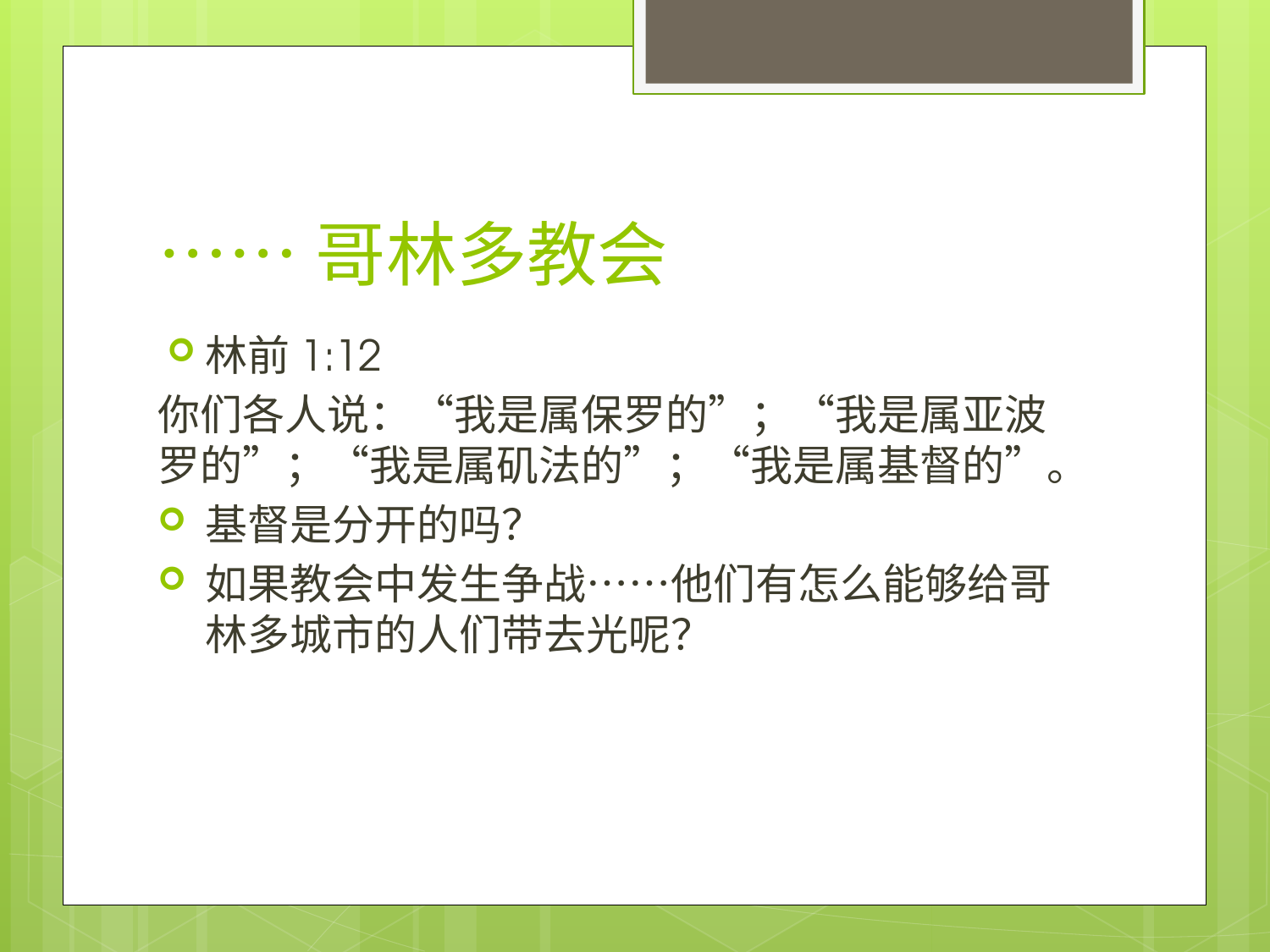

# ……哥林多教会
林前1:12
你们各人说：“我是属保罗的”；“我是属亚波罗的”；“我是属矶法的”；“我是属基督的”。
基督是分开的吗？
如果教会中发生争战……他们有怎么能够给哥林多城市的人们带去光呢？